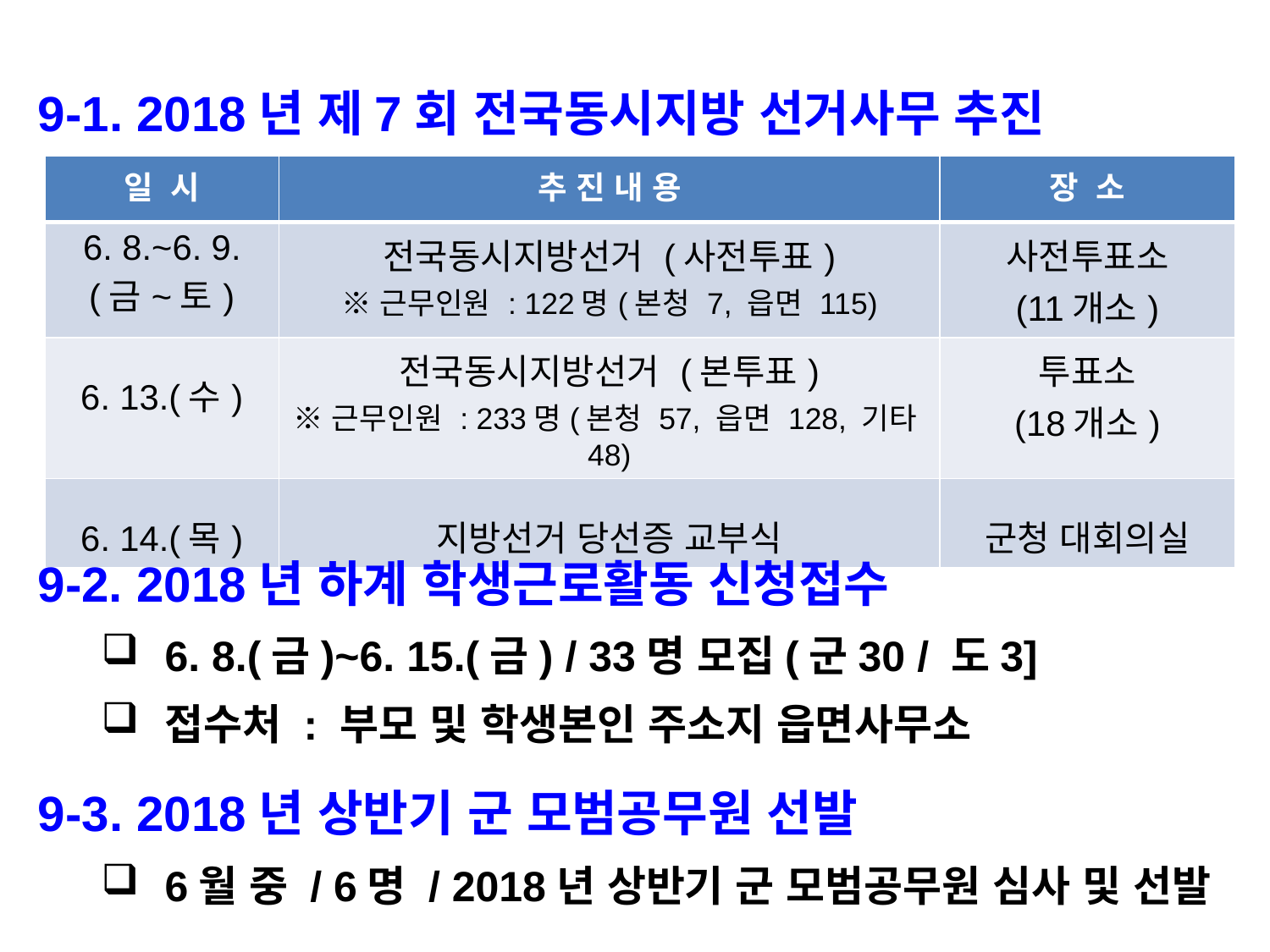

9-1. 2018년 제7회 전국동시지방 선거사무 추진

| 일 시 | 추 진 내 용 | 장 소 |
| --- | --- | --- |
| 6. 8.~6. 9. (금~토) | 전국동시지방선거 (사전투표) ※근무인원 : 122명(본청 7, 읍면 115) | 사전투표소 (11개소) |
| 6. 13.(수) | 전국동시지방선거 (본투표) ※근무인원 : 233명(본청 57, 읍면 128, 기타48) | 투표소 (18개소) |
| 6. 14.(목) | 지방선거 당선증 교부식 | 군청 대회의실 |
9-2. 2018년 하계 학생근로활동 신청접수
6. 8.(금)~6. 15.(금) / 33명 모집(군30 / 도3]
접수처 : 부모 및 학생본인 주소지 읍면사무소
9-3. 2018년 상반기 군 모범공무원 선발
6월 중 / 6명 / 2018년 상반기 군 모범공무원 심사 및 선발